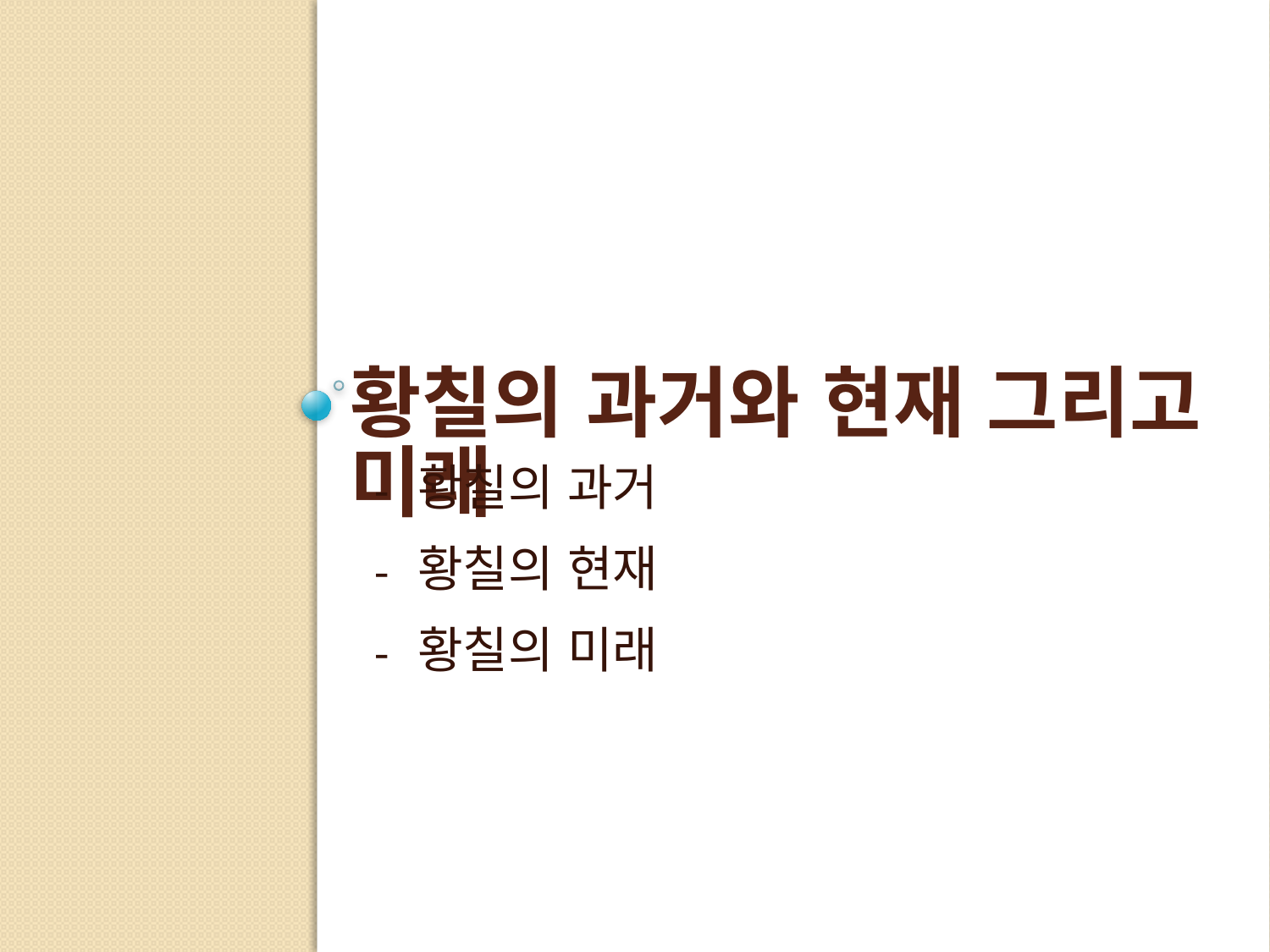

# 황칠의 과거와 현재 그리고 미래
- 황칠의 과거

- 황칠의 현재

- 황칠의 미래